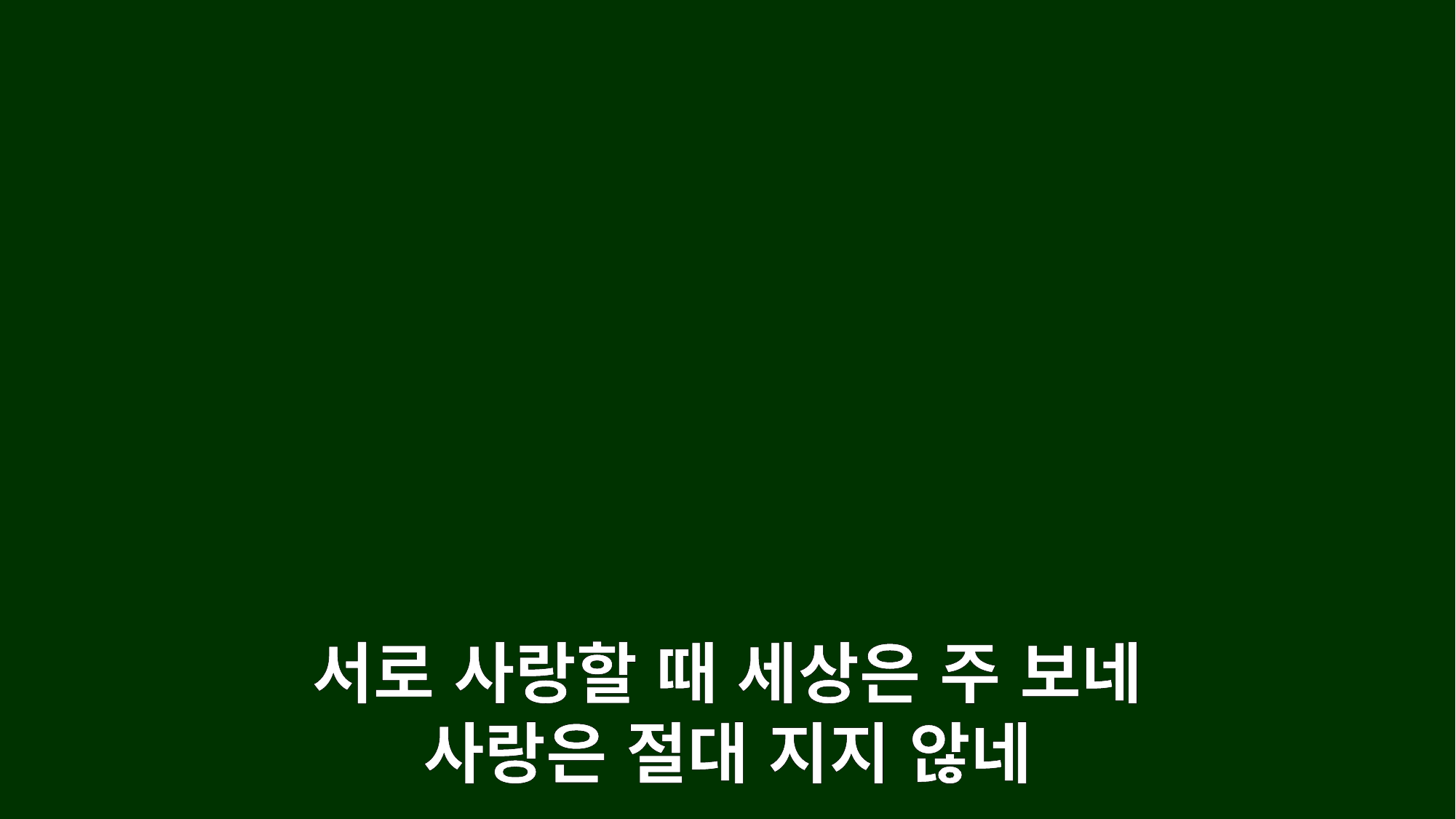

서로 사랑할 때 세상은 주 보네
사랑은 절대 지지 않네